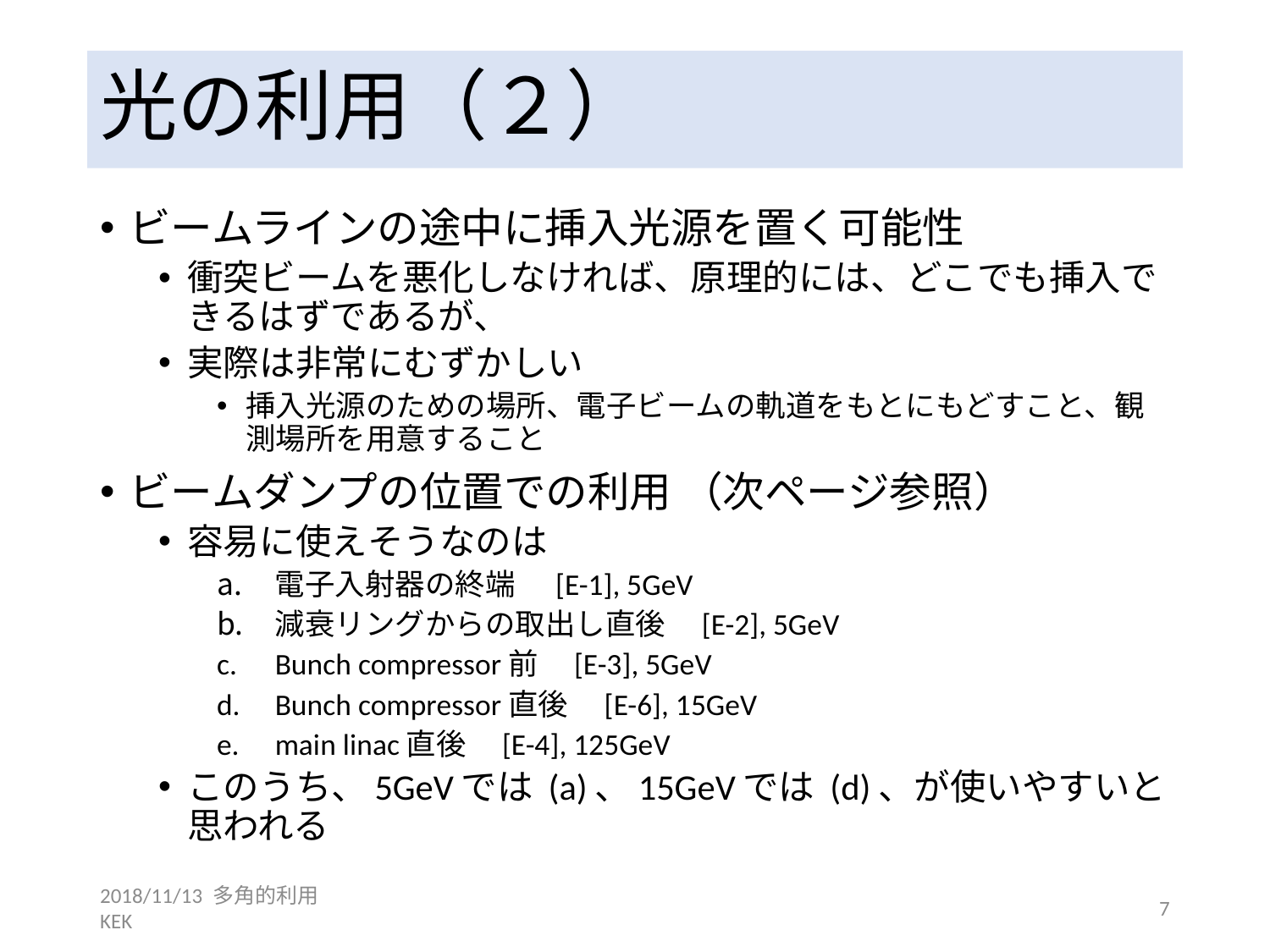

# 光の利用（２）
ビームラインの途中に挿入光源を置く可能性
衝突ビームを悪化しなければ、原理的には、どこでも挿入できるはずであるが、
実際は非常にむずかしい
挿入光源のための場所、電子ビームの軌道をもとにもどすこと、観測場所を用意すること
ビームダンプの位置での利用 （次ページ参照）
容易に使えそうなのは
電子入射器の終端     [E-1], 5GeV
減衰リングからの取出し直後　[E-2], 5GeV
Bunch compressor前　[E-3], 5GeV
Bunch compressor直後　[E-6], 15GeV
main linac直後　[E-4], 125GeV
このうち、5GeVでは (a)、15GeVでは (d)、が使いやすいと思われる
2018/11/13 多角的利用 KEK
7